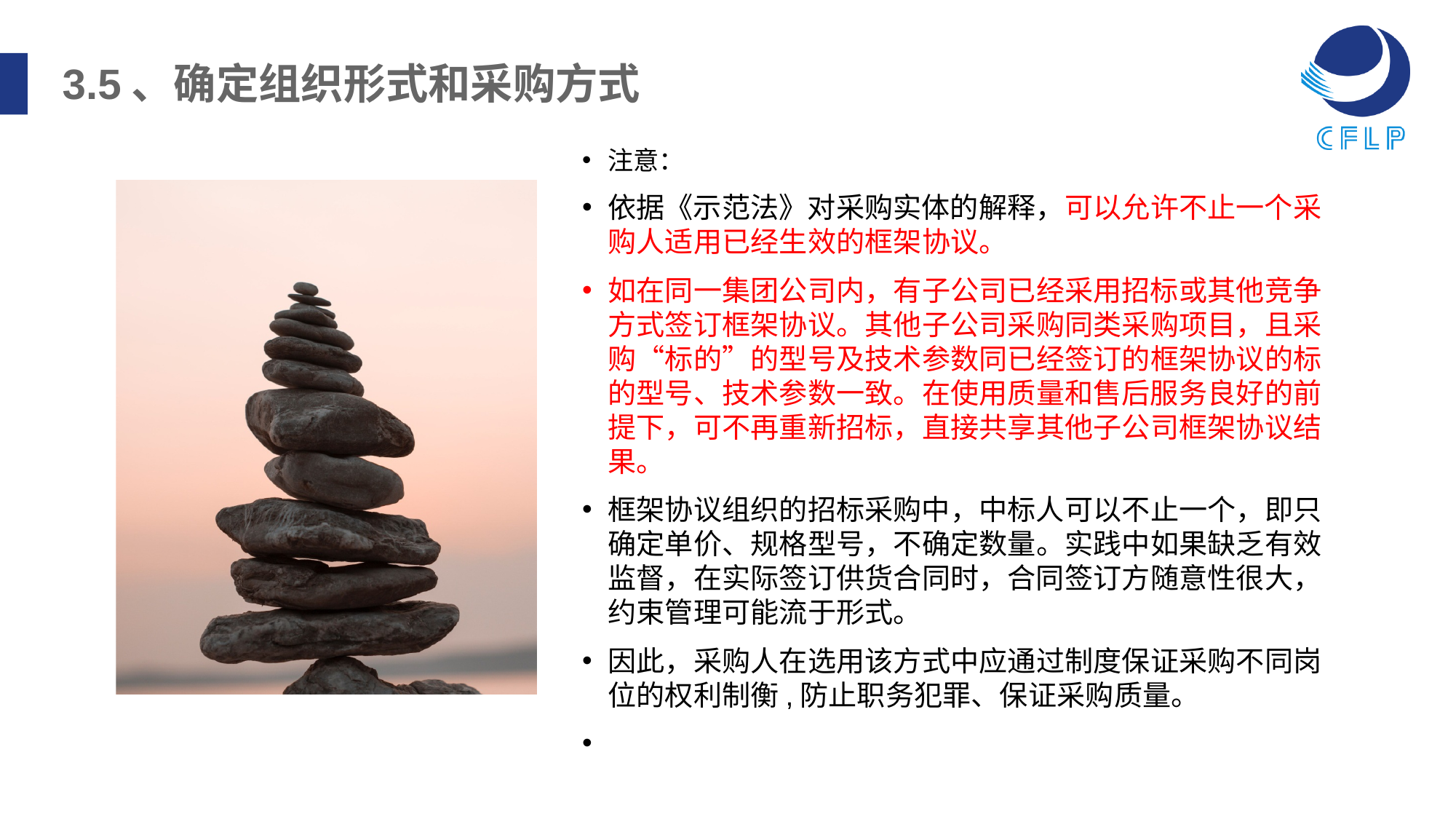

3.5、确定组织形式和采购方式

注意：
依据《示范法》对采购实体的解释，可以允许不止一个采购人适用已经生效的框架协议。
如在同一集团公司内，有子公司已经采用招标或其他竞争方式签订框架协议。其他子公司采购同类采购项目，且采购“标的”的型号及技术参数同已经签订的框架协议的标的型号、技术参数一致。在使用质量和售后服务良好的前提下，可不再重新招标，直接共享其他子公司框架协议结果。
框架协议组织的招标采购中，中标人可以不止一个，即只确定单价、规格型号，不确定数量。实践中如果缺乏有效监督，在实际签订供货合同时，合同签订方随意性很大，约束管理可能流于形式。
因此，采购人在选用该方式中应通过制度保证采购不同岗位的权利制衡,防止职务犯罪、保证采购质量。